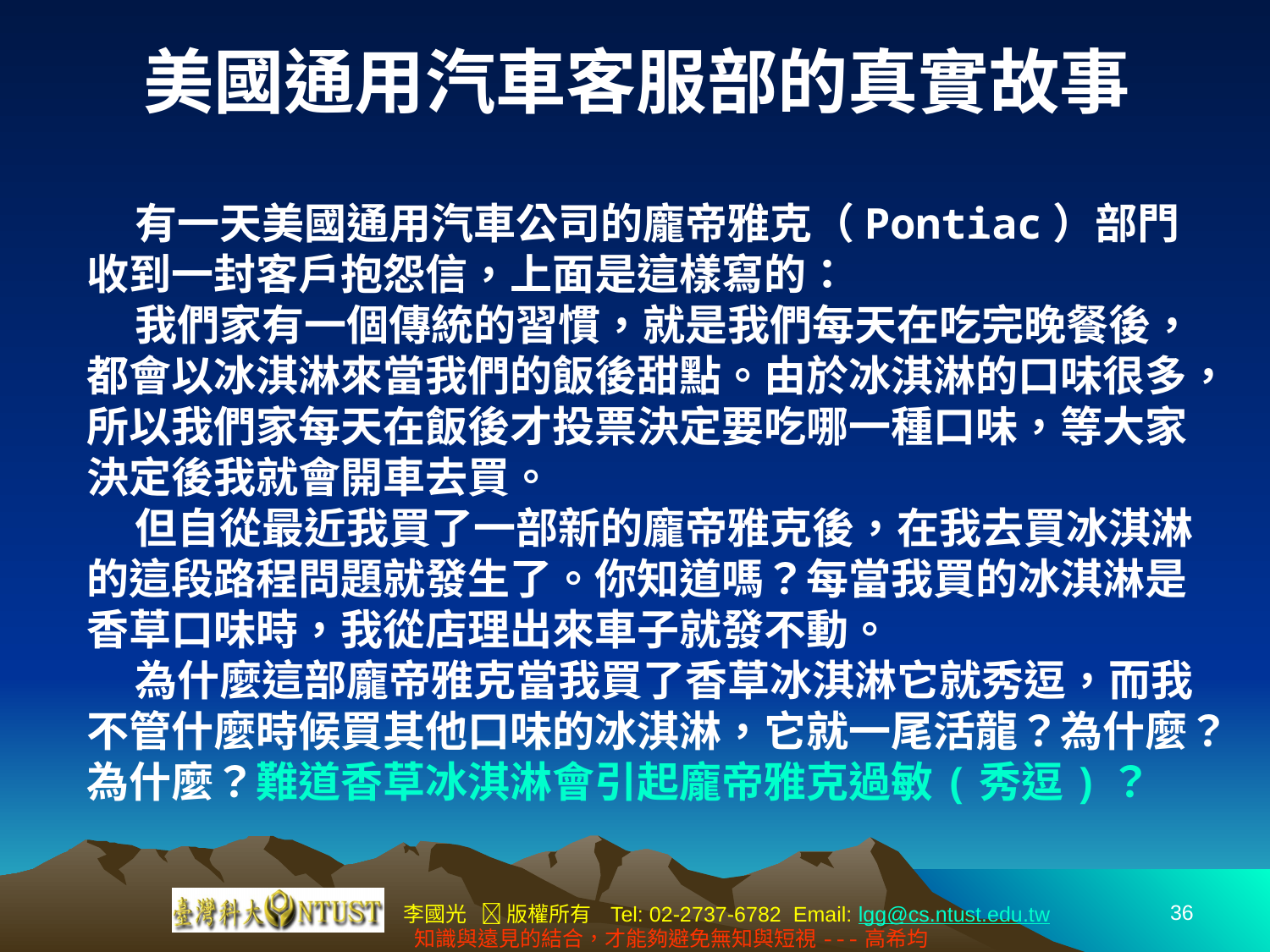

# 美國通用汽車客服部的真實故事
    有一天美國通用汽車公司的龐帝雅克（Pontiac）部門收到一封客戶抱怨信，上面是這樣寫的：
    我們家有一個傳統的習慣，就是我們每天在吃完晚餐後，都會以冰淇淋來當我們的飯後甜點。由於冰淇淋的口味很多，所以我們家每天在飯後才投票決定要吃哪一種口味，等大家決定後我就會開車去買。
    但自從最近我買了一部新的龐帝雅克後，在我去買冰淇淋的這段路程問題就發生了。你知道嗎？每當我買的冰淇淋是香草口味時，我從店理出來車子就發不動。
    為什麼這部龐帝雅克當我買了香草冰淇淋它就秀逗，而我不管什麼時候買其他口味的冰淇淋，它就一尾活龍？為什麼？為什麼？難道香草冰淇淋會引起龐帝雅克過敏(秀逗)？

36